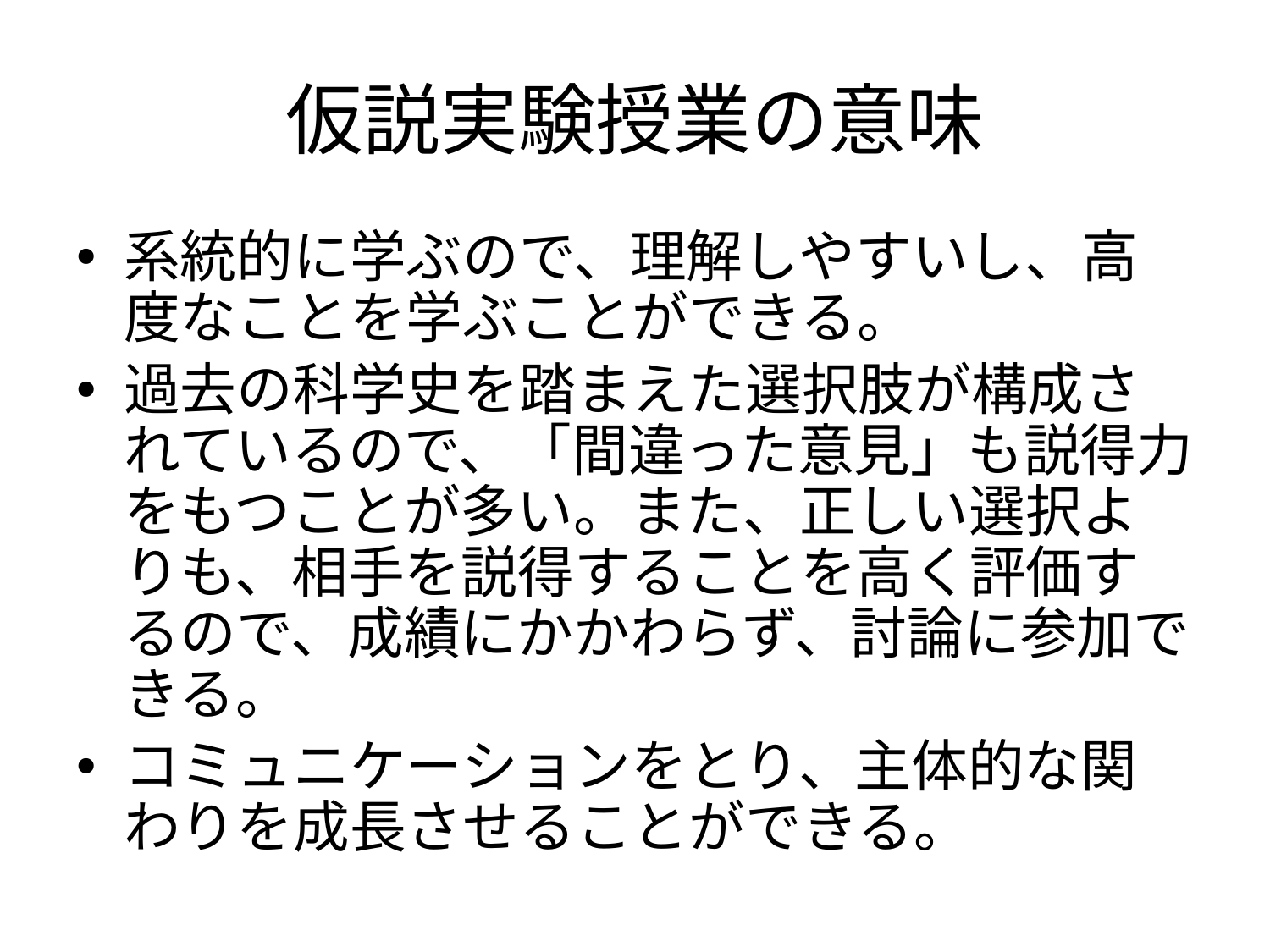

# 仮説実験授業の意味
系統的に学ぶので、理解しやすいし、高度なことを学ぶことができる。
過去の科学史を踏まえた選択肢が構成されているので、「間違った意見」も説得力をもつことが多い。また、正しい選択よりも、相手を説得することを高く評価するので、成績にかかわらず、討論に参加できる。
コミュニケーションをとり、主体的な関わりを成長させることができる。